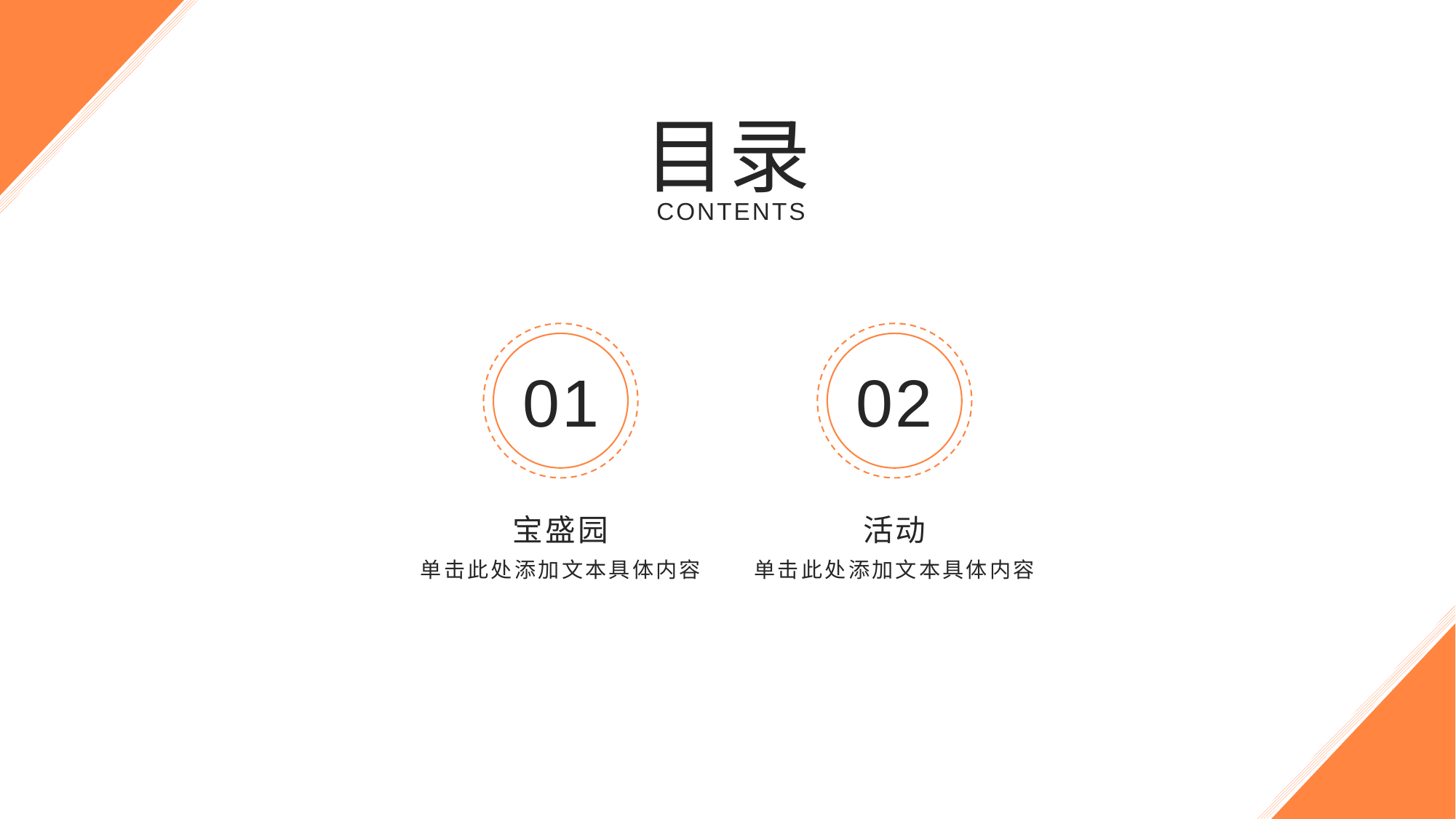

目录
CONTENTS

01

02
宝盛园
活动
单击此处添加文本具体内容
单击此处添加文本具体内容